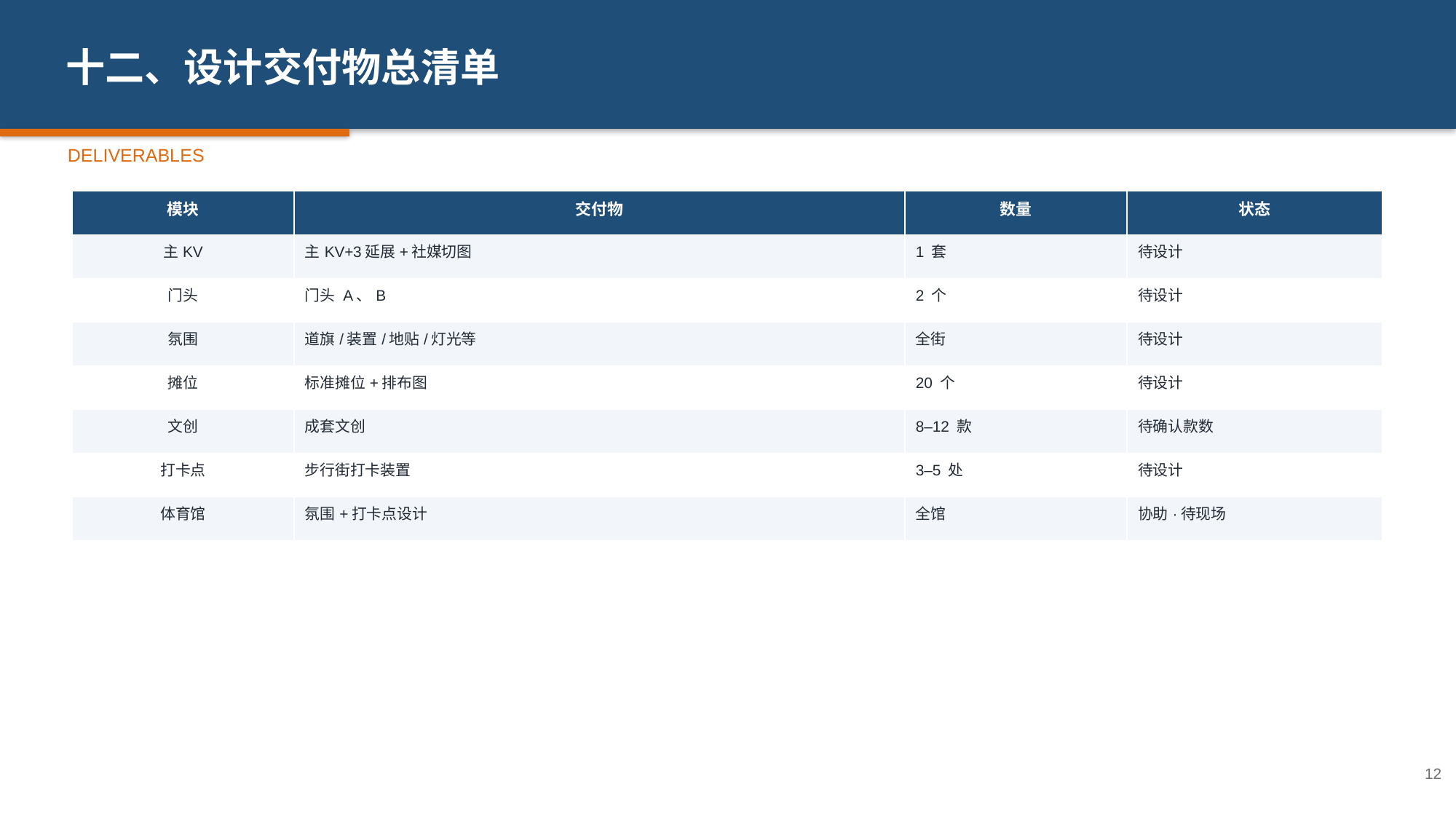

十二、设计交付物总清单

DELIVERABLES
| 模块 | 交付物 | 数量 | 状态 |
| --- | --- | --- | --- |
| 主KV | 主KV+3延展+社媒切图 | 1 套 | 待设计 |
| 门头 | 门头 A、B | 2 个 | 待设计 |
| 氛围 | 道旗/装置/地贴/灯光等 | 全街 | 待设计 |
| 摊位 | 标准摊位+排布图 | 20 个 | 待设计 |
| 文创 | 成套文创 | 8–12 款 | 待确认款数 |
| 打卡点 | 步行街打卡装置 | 3–5 处 | 待设计 |
| 体育馆 | 氛围+打卡点设计 | 全馆 | 协助·待现场 |
12